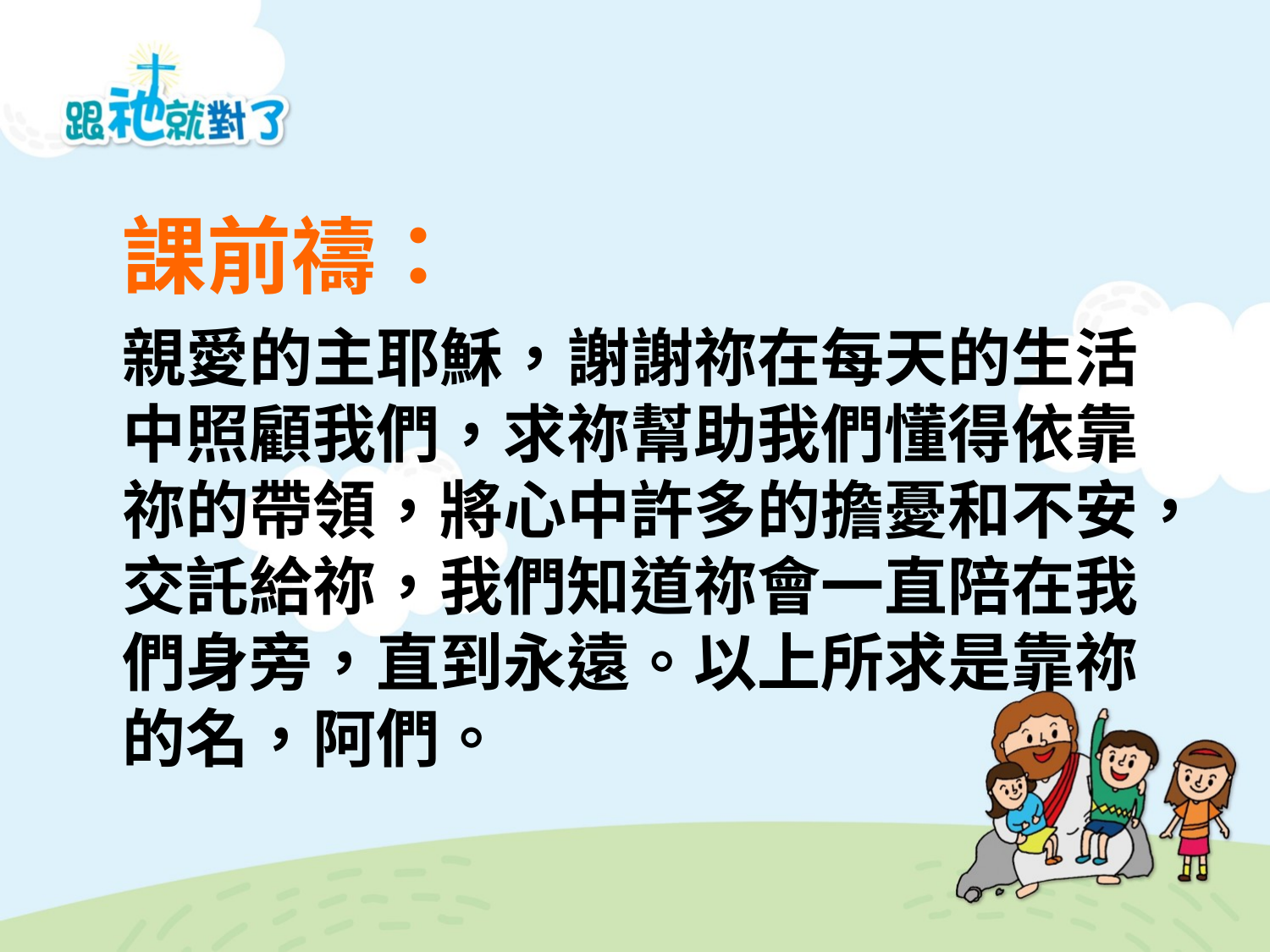

課前禱：
親愛的主耶穌，謝謝祢在每天的生活中照顧我們，求祢幫助我們懂得依靠祢的帶領，將心中許多的擔憂和不安，交託給祢，我們知道祢會一直陪在我們身旁，直到永遠。以上所求是靠祢的名，阿們。